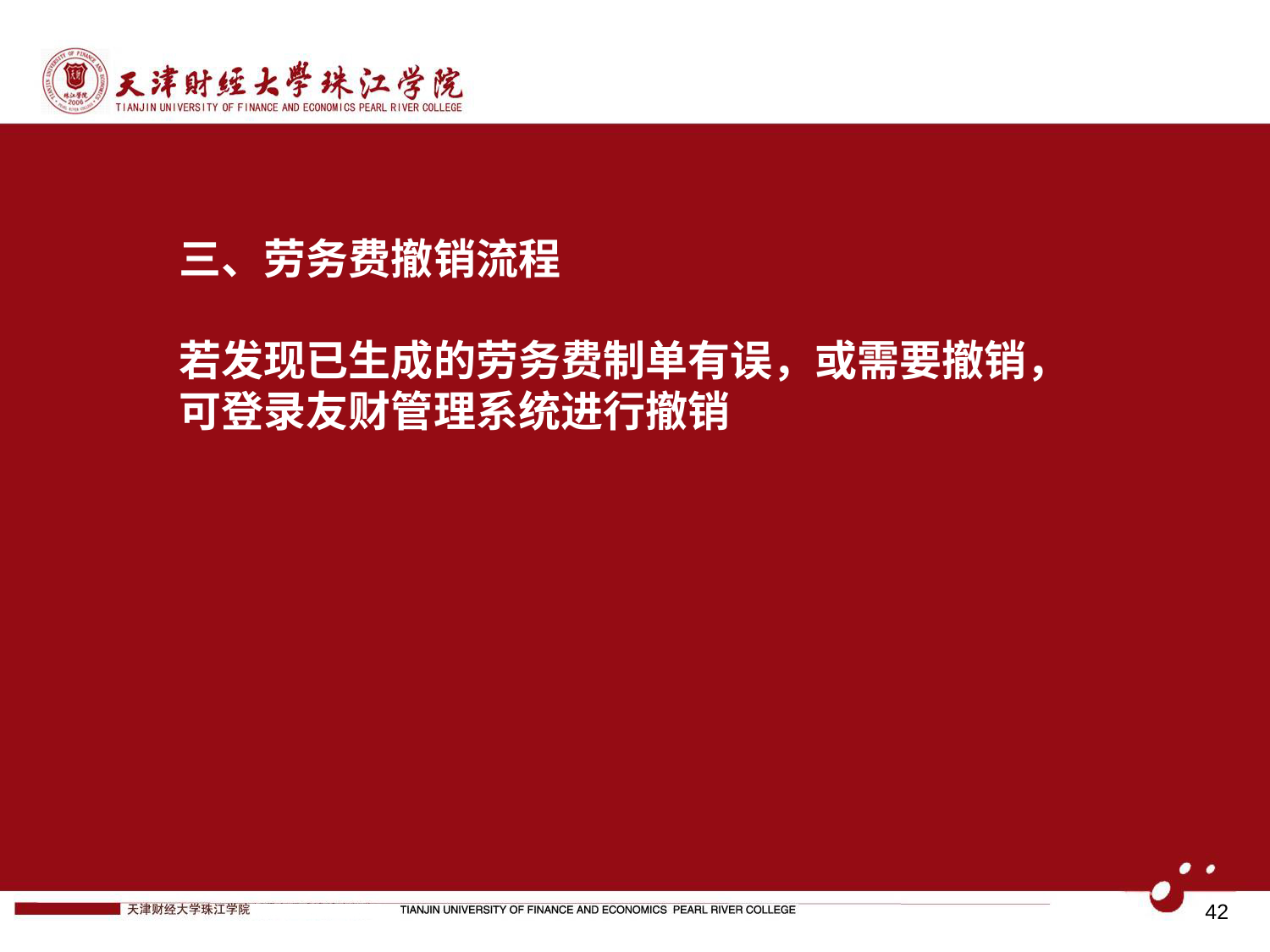

三、劳务费撤销流程

若发现已生成的劳务费制单有误，或需要撤销，
可登录友财管理系统进行撤销

42